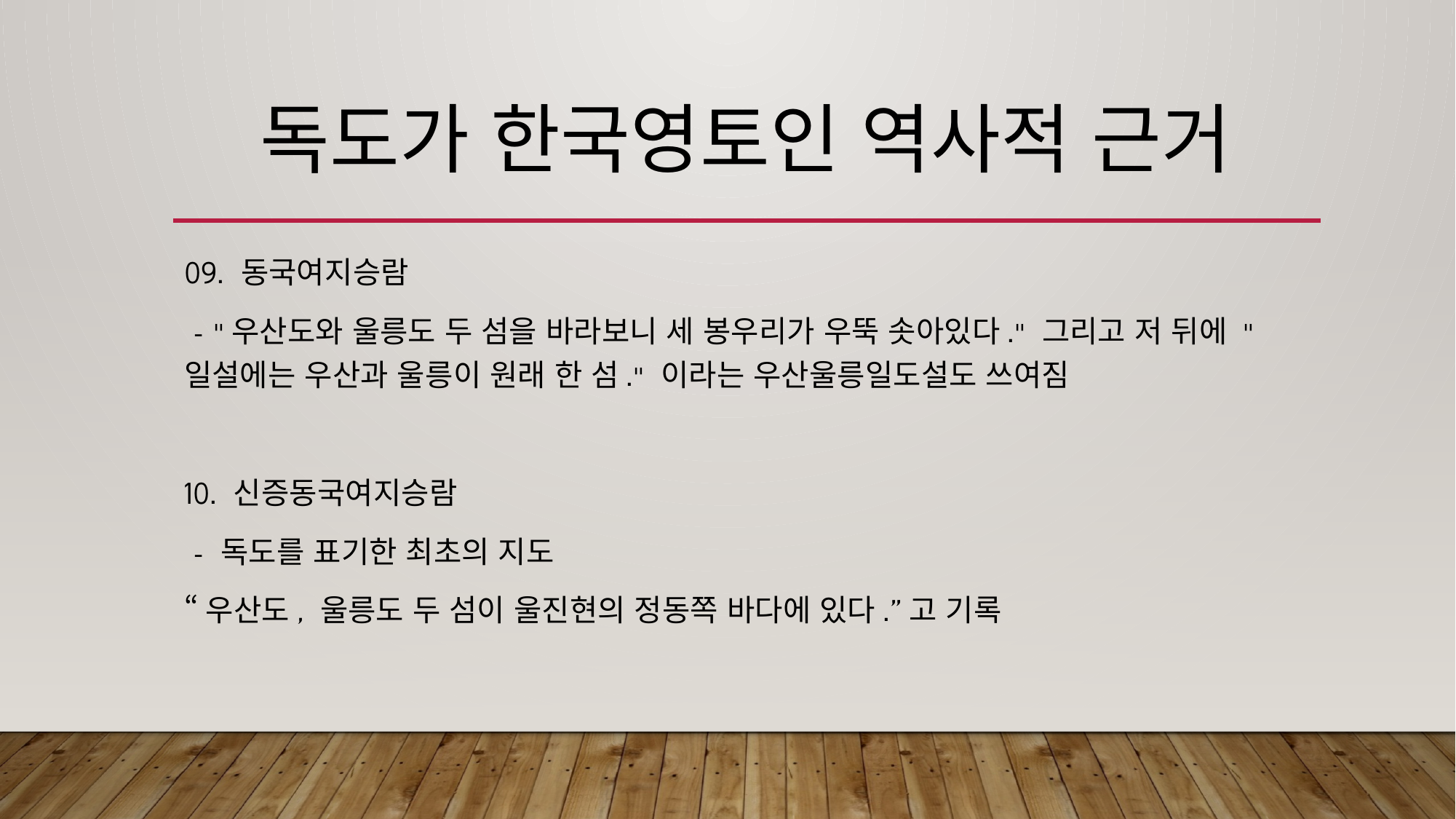

# 독도가 한국영토인 역사적 근거
09. 동국여지승람
 - "우산도와 울릉도 두 섬을 바라보니 세 봉우리가 우뚝 솟아있다." 그리고 저 뒤에 "일설에는 우산과 울릉이 원래 한 섬." 이라는 우산울릉일도설도 쓰여짐

10. 신증동국여지승람
 - 독도를 표기한 최초의 지도
“우산도, 울릉도 두 섬이 울진현의 정동쪽 바다에 있다.”고 기록